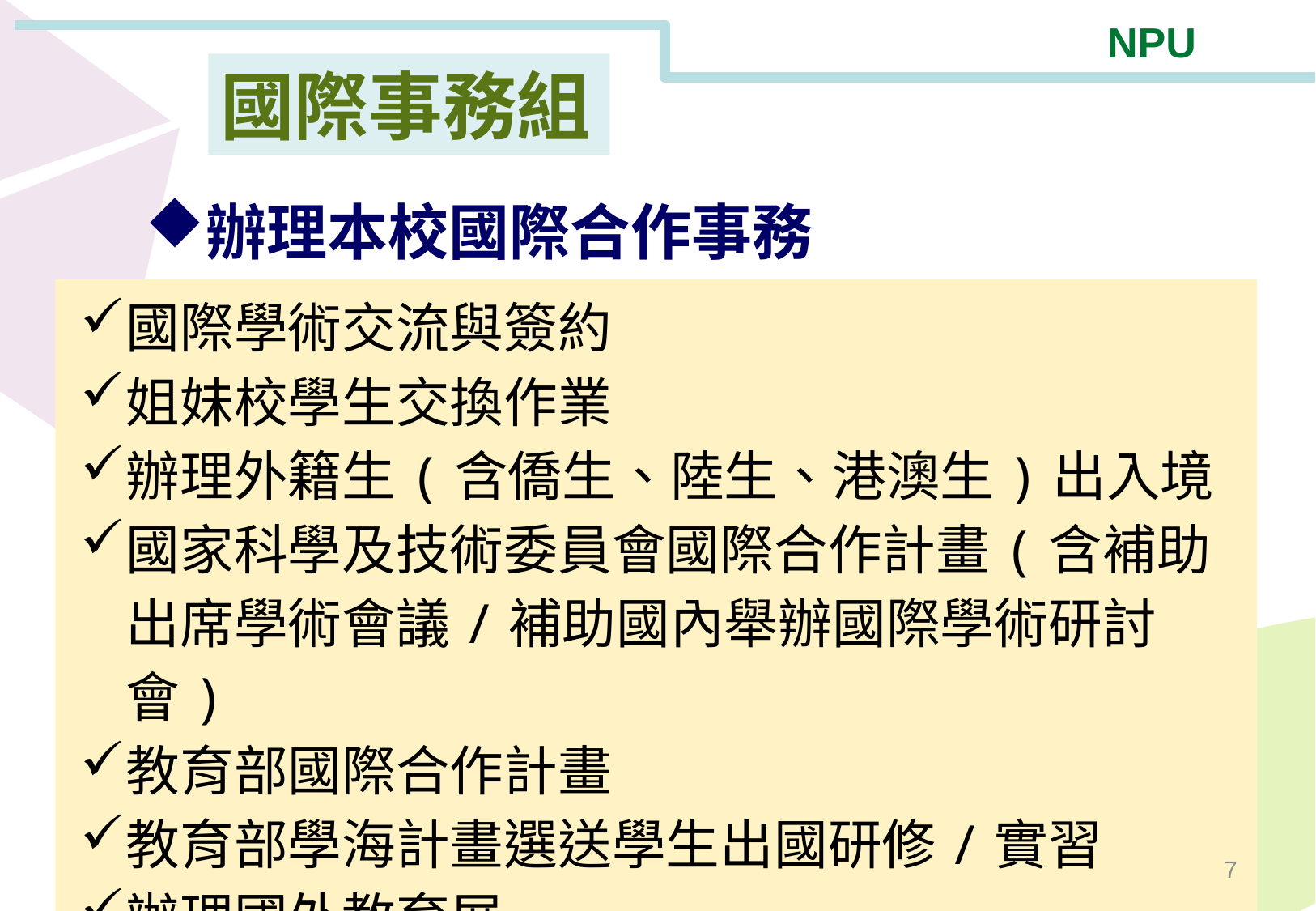

國際事務組
辦理本校國際合作事務
國際學術交流與簽約
姐妹校學生交換作業
辦理外籍生(含僑生、陸生、港澳生)出入境
國家科學及技術委員會國際合作計畫(含補助出席學術會議/補助國內舉辦國際學術研討會)
教育部國際合作計畫
教育部學海計畫選送學生出國研修/實習
辦理國外教育展
7